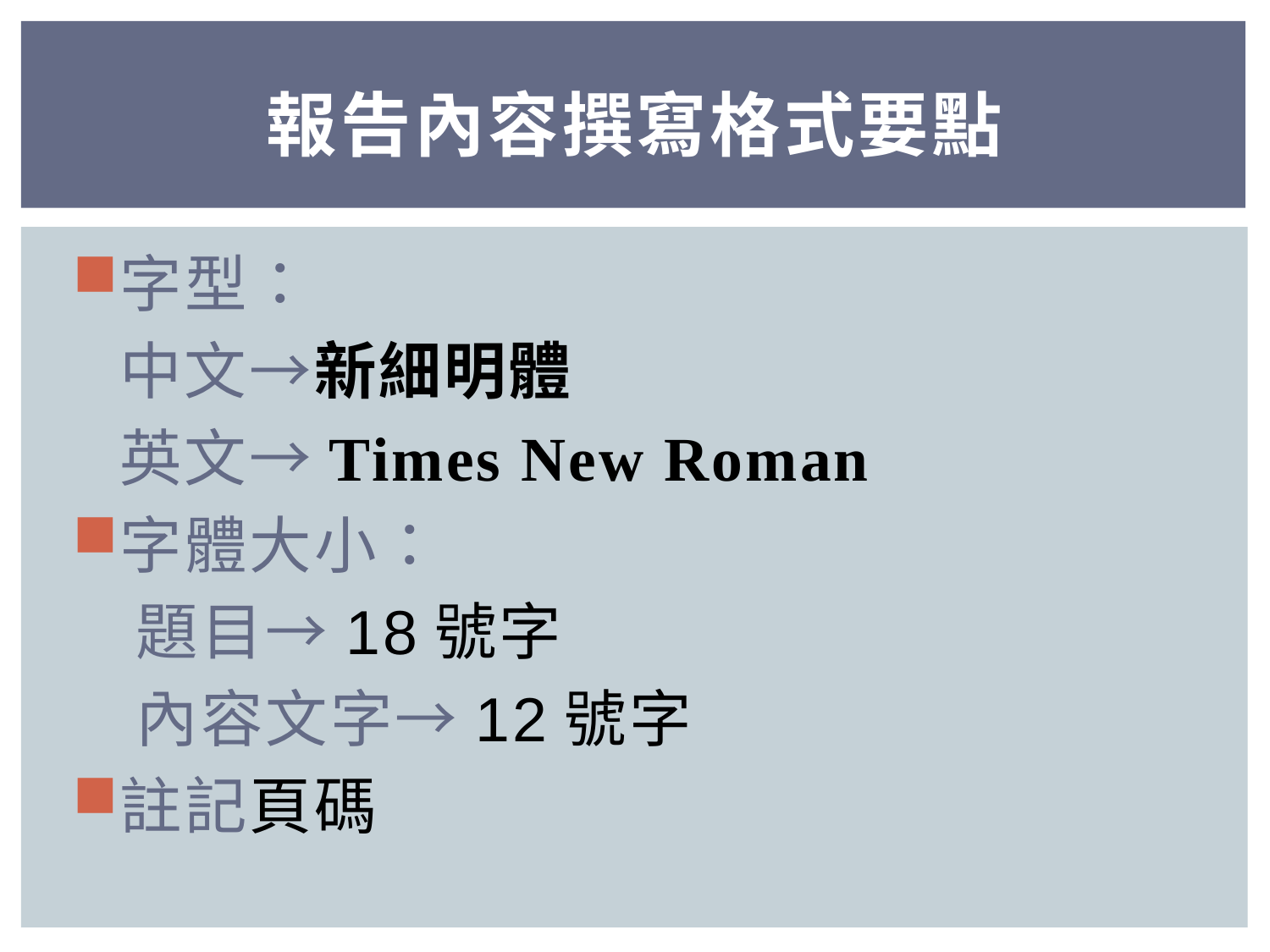

# 報告內容撰寫格式要點
字型：
  中文→新細明體
  英文→Times New Roman
字體大小：
   題目→18號字
   內容文字→12號字
註記頁碼